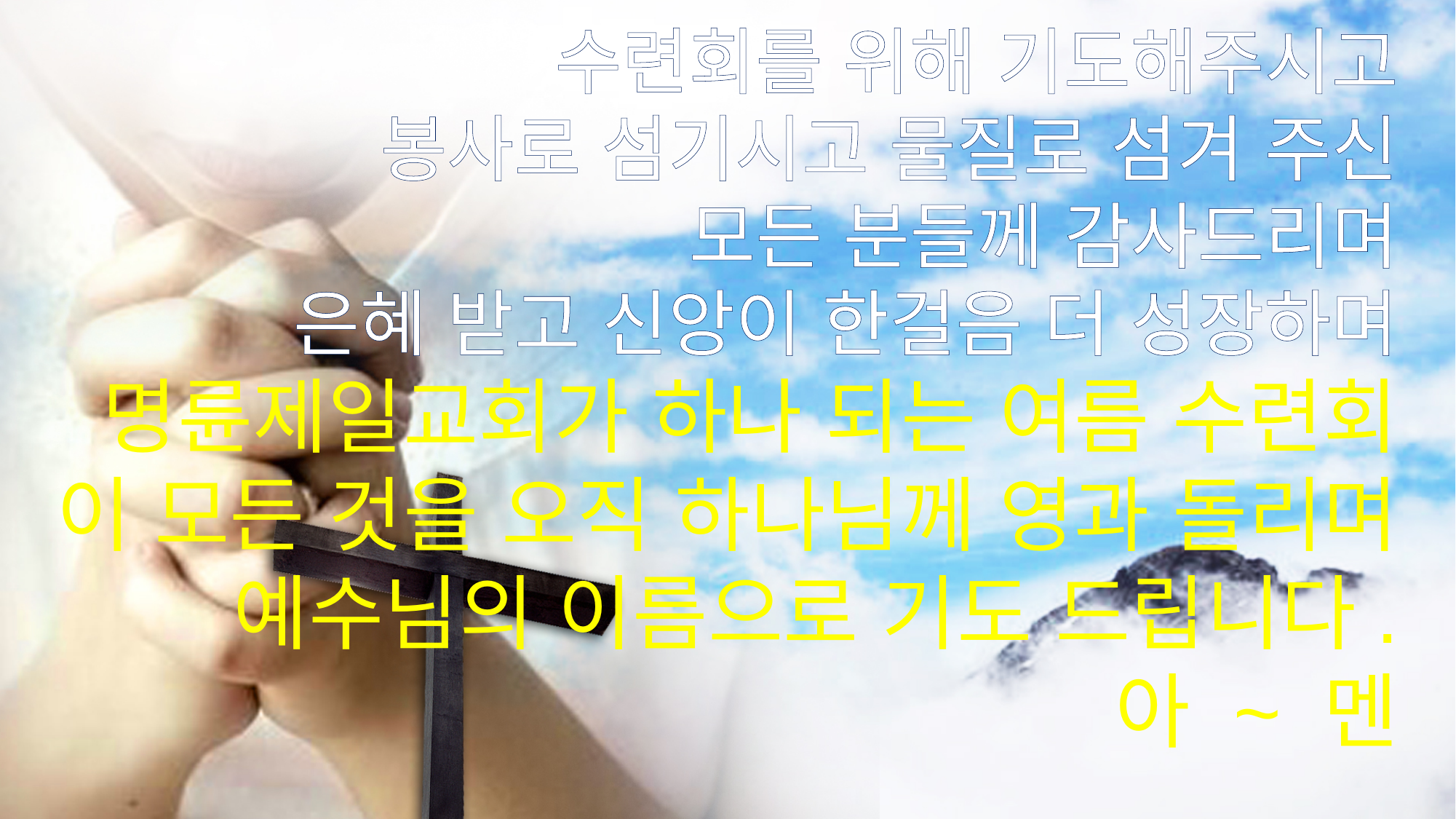

수련회를 위해 기도해주시고
봉사로 섬기시고 물질로 섬겨 주신
 모든 분들께 감사드리며
은혜 받고 신앙이 한걸음 더 성장하며
명륜제일교회가 하나 되는 여름 수련회
이 모든 것을 오직 하나님께 영과 돌리며
예수님의 이름으로 기도 드립니다.
아 ~ 멘